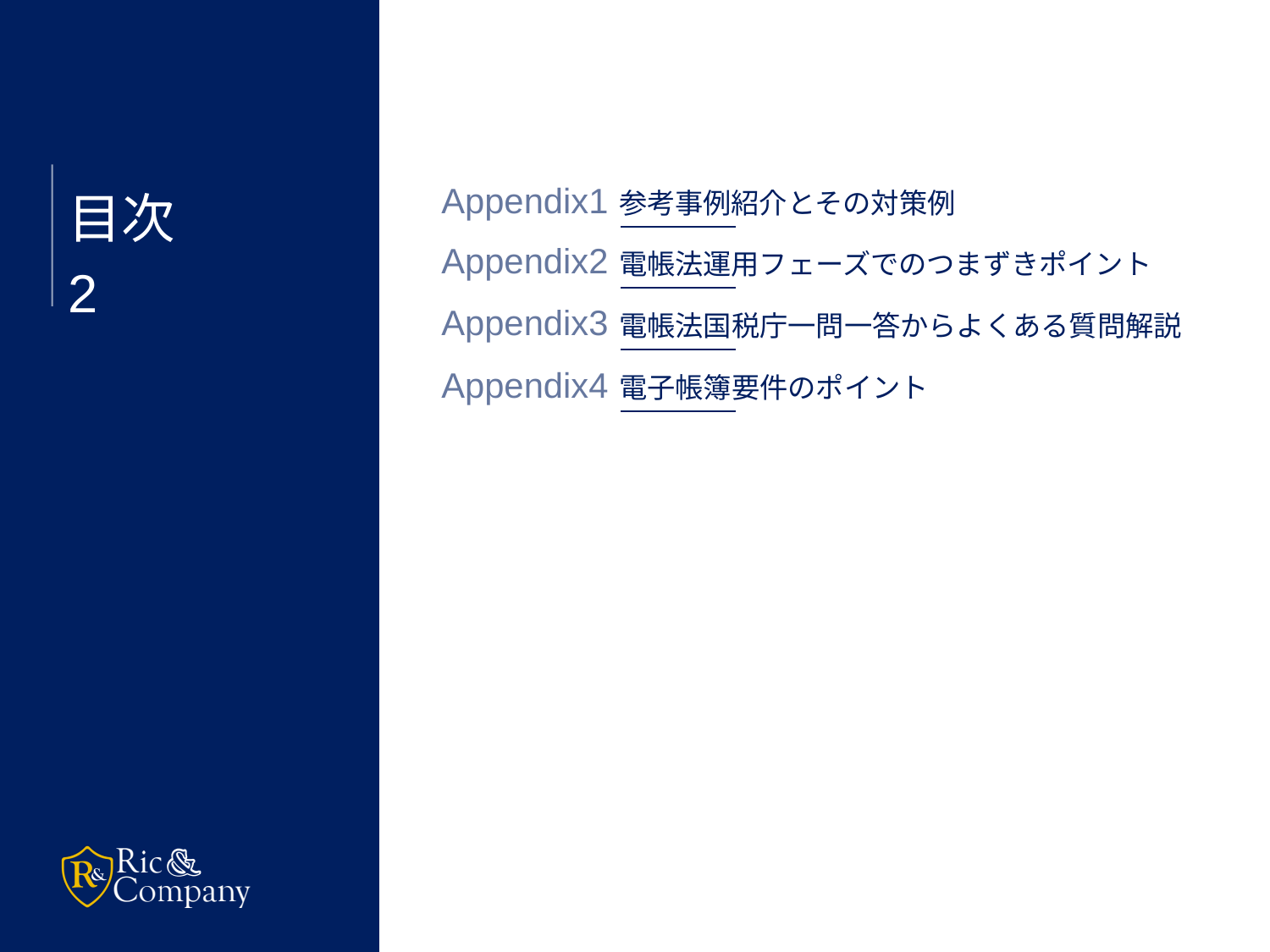

参考事例紹介とその対策例
Appendix1
電帳法運用フェーズでのつまずきポイント
Appendix2
電帳法国税庁一問一答からよくある質問解説
Appendix3
電子帳簿要件のポイント
Appendix4
目次
2